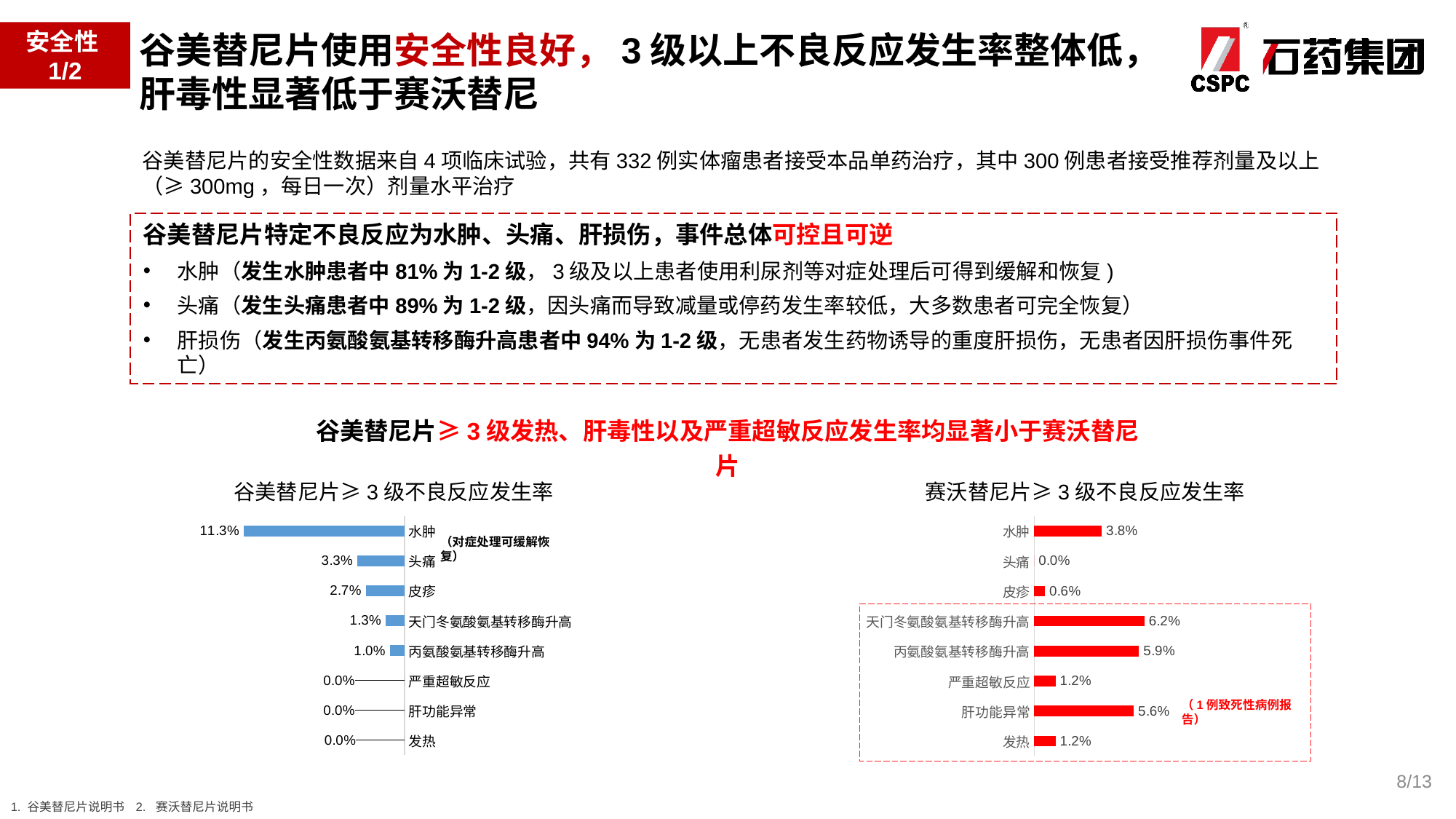

谷美替尼片使用安全性良好，3级以上不良反应发生率整体低，
肝毒性显著低于赛沃替尼
安全性1/2
谷美替尼片的安全性数据来自4项临床试验，共有332例实体瘤患者接受本品单药治疗，其中300例患者接受推荐剂量及以上（≥300mg，每日一次）剂量水平治疗

谷美替尼片特定不良反应为水肿、头痛、肝损伤，事件总体可控且可逆
水肿（发生水肿患者中81%为1-2级，3级及以上患者使用利尿剂等对症处理后可得到缓解和恢复)
头痛（发生头痛患者中89%为1-2级，因头痛而导致减量或停药发生率较低，大多数患者可完全恢复）
肝损伤（发生丙氨酸氨基转移酶升高患者中94%为1-2级，无患者发生药物诱导的重度肝损伤，无患者因肝损伤事件死亡）
谷美替尼片≥3级发热、肝毒性以及严重超敏反应发生率均显著小于赛沃替尼片
谷美替尼片≥3级不良反应发生率
赛沃替尼片≥3级不良反应发生率

### Chart

| Category |  |
|---|---|
| 发热 | 0.0 |
| 肝功能异常 | 0.0 |
| 严重超敏反应 | 0.0 |
| 丙氨酸氨基转移酶升高 | 0.01 |
| 天门冬氨酸氨基转移酶升高 | 0.013 |
| 皮疹 | 0.027 |
| 头痛 | 0.033 |
| 水肿 | 0.113 |

### Chart

| Category |  |
|---|---|
| 发热 | 0.012 |
| 肝功能异常 | 0.056 |
| 严重超敏反应 | 0.012 |
| 丙氨酸氨基转移酶升高 | 0.059 |
| 天门冬氨酸氨基转移酶升高 | 0.062 |
| 皮疹 | 0.006 |
| 头痛 | 0.0 |
| 水肿 | 0.038 |
（对症处理可缓解恢复）

（1例致死性病例报告）
8/13
1. 谷美替尼片说明书   2.  赛沃替尼片说明书